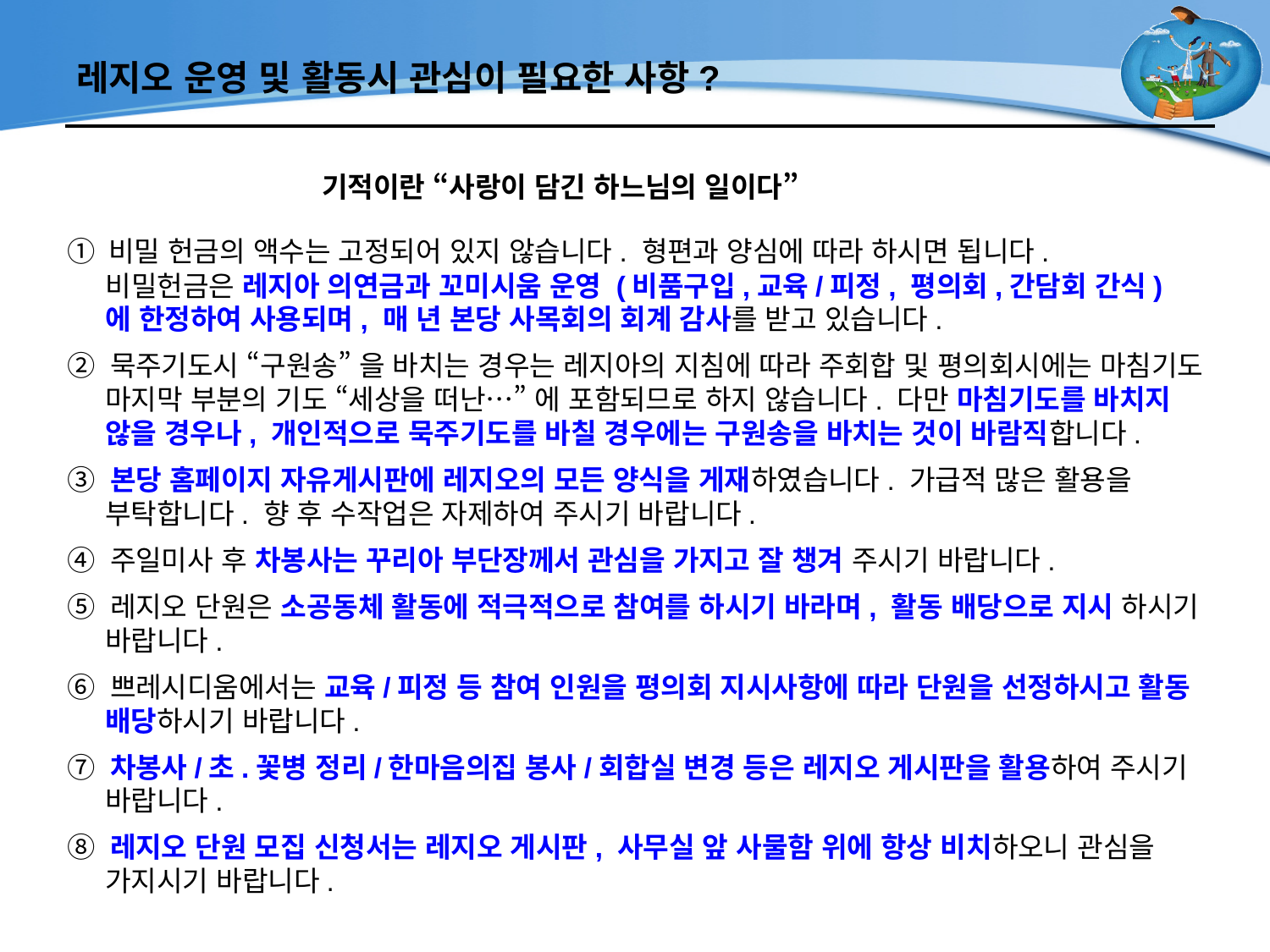

# 레지오 운영 및 활동시 관심이 필요한 사항?
기적이란 “사랑이 담긴 하느님의 일이다”
① 비밀 헌금의 액수는 고정되어 있지 않습니다. 형편과 양심에 따라 하시면 됩니다.
    비밀헌금은 레지아 의연금과 꼬미시움 운영 (비품구입,교육/피정, 평의회,간담회 간식)
    에 한정하여 사용되며, 매 년 본당 사목회의 회계 감사를 받고 있습니다.

② 묵주기도시 “구원송” 을 바치는 경우는 레지아의 지침에 따라 주회합 및 평의회시에는 마침기도 마지막 부분의 기도 “세상을 떠난…” 에 포함되므로 하지 않습니다. 다만 마침기도를 바치지 않을 경우나, 개인적으로 묵주기도를 바칠 경우에는 구원송을 바치는 것이 바람직합니다.

③ 본당 홈페이지 자유게시판에 레지오의 모든 양식을 게재하였습니다. 가급적 많은 활용을 부탁합니다. 향 후 수작업은 자제하여 주시기 바랍니다.

④ 주일미사 후 차봉사는 꾸리아 부단장께서 관심을 가지고 잘 챙겨 주시기 바랍니다.

⑤ 레지오 단원은 소공동체 활동에 적극적으로 참여를 하시기 바라며, 활동 배당으로 지시 하시기 바랍니다.

⑥ 쁘레시디움에서는 교육/피정 등 참여 인원을 평의회 지시사항에 따라 단원을 선정하시고 활동 배당하시기 바랍니다.

⑦ 차봉사/초.꽃병 정리/한마음의집 봉사/회합실 변경 등은 레지오 게시판을 활용하여 주시기 바랍니다.

⑧ 레지오 단원 모집 신청서는 레지오 게시판, 사무실 앞 사물함 위에 항상 비치하오니 관심을 가지시기 바랍니다.